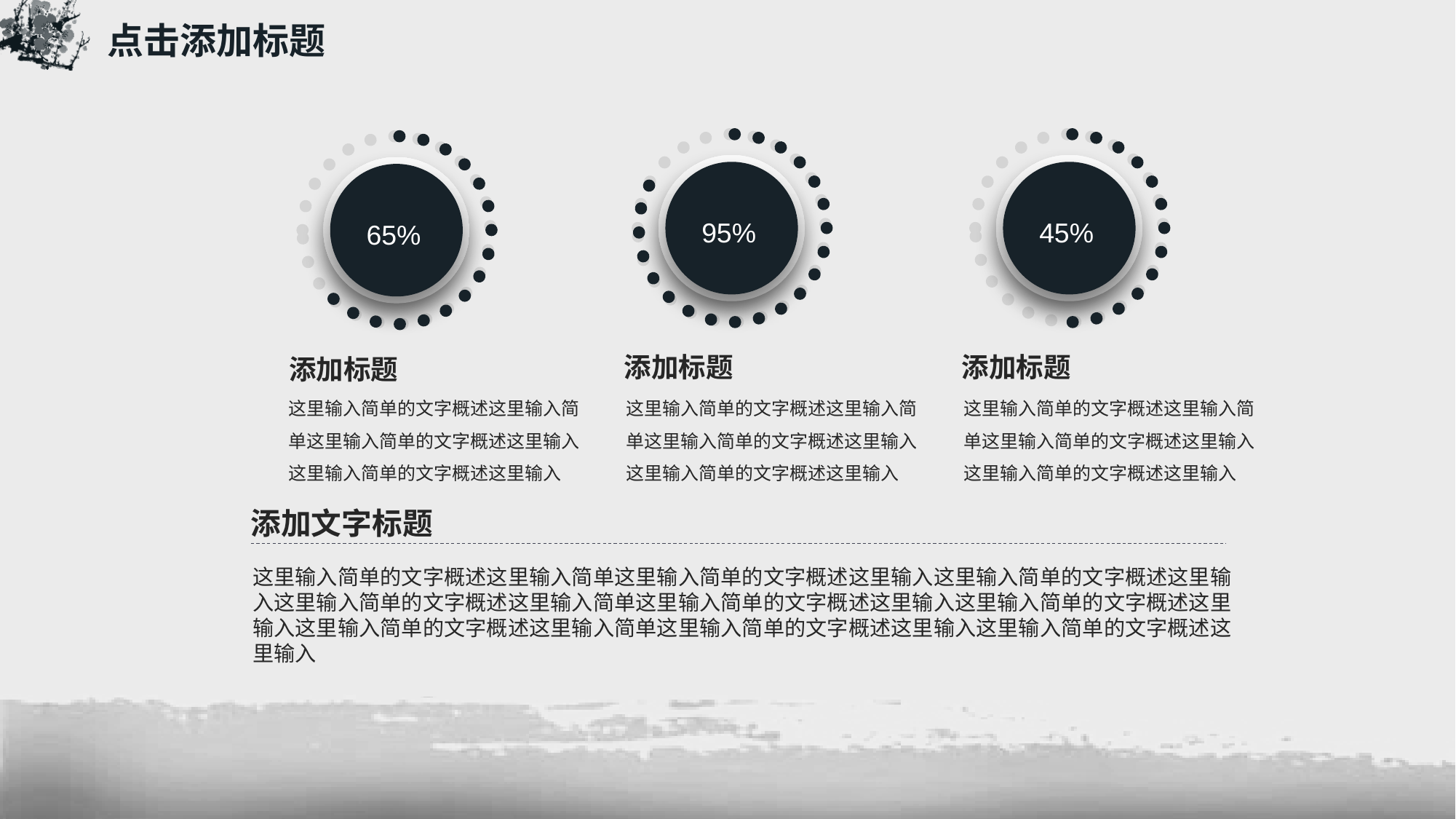

95%
45%
65%
添加标题
添加标题
添加标题
这里输入简单的文字概述这里输入简单这里输入简单的文字概述这里输入这里输入简单的文字概述这里输入
这里输入简单的文字概述这里输入简单这里输入简单的文字概述这里输入这里输入简单的文字概述这里输入
这里输入简单的文字概述这里输入简单这里输入简单的文字概述这里输入这里输入简单的文字概述这里输入
添加文字标题
这里输入简单的文字概述这里输入简单这里输入简单的文字概述这里输入这里输入简单的文字概述这里输入这里输入简单的文字概述这里输入简单这里输入简单的文字概述这里输入这里输入简单的文字概述这里输入这里输入简单的文字概述这里输入简单这里输入简单的文字概述这里输入这里输入简单的文字概述这里输入